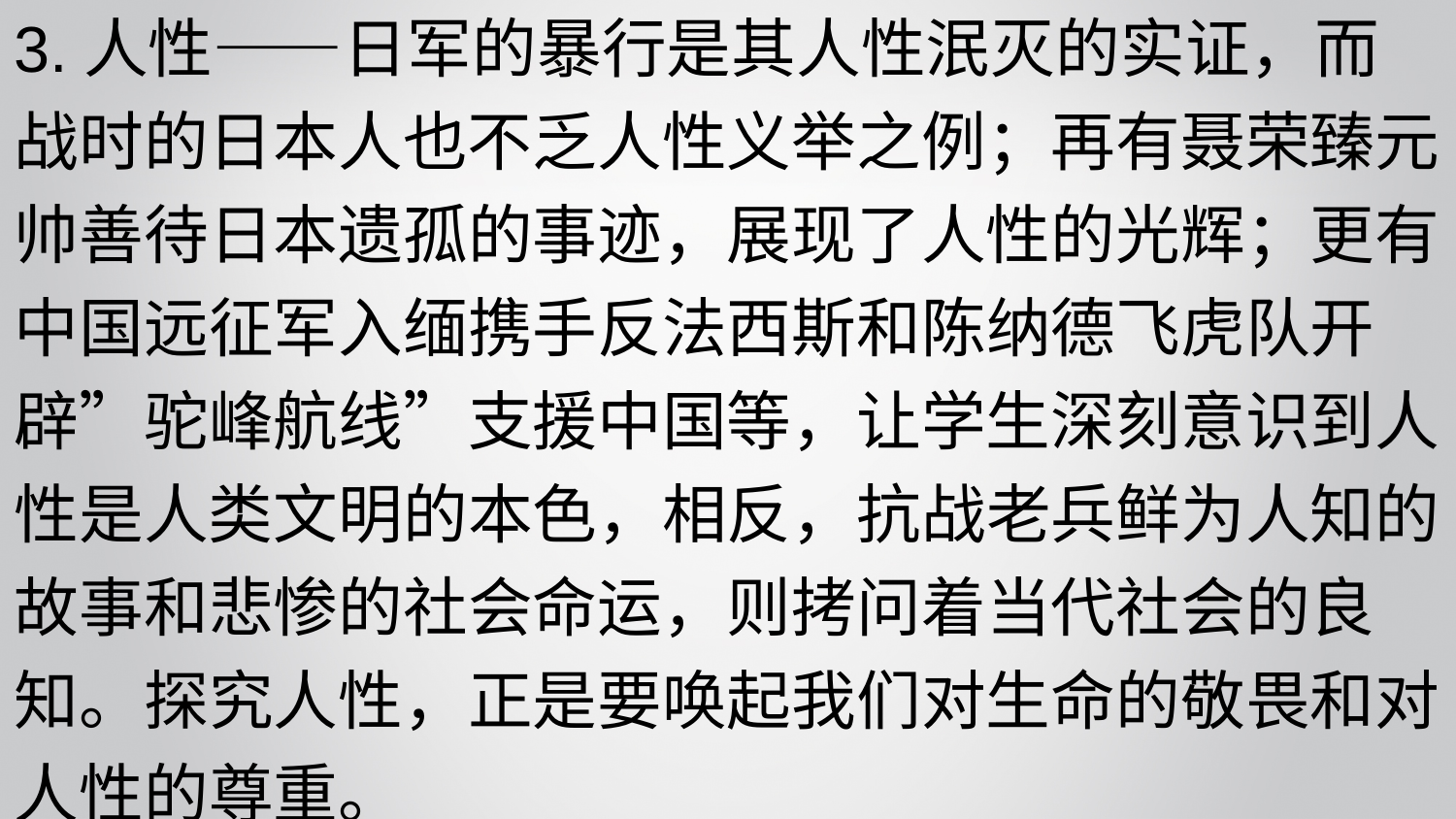

3.人性——日军的暴行是其人性泯灭的实证，而战时的日本人也不乏人性义举之例；再有聂荣臻元帅善待日本遗孤的事迹，展现了人性的光辉；更有中国远征军入缅携手反法西斯和陈纳德飞虎队开辟”驼峰航线”支援中国等，让学生深刻意识到人性是人类文明的本色，相反，抗战老兵鲜为人知的故事和悲惨的社会命运，则拷问着当代社会的良知。探究人性，正是要唤起我们对生命的敬畏和对人性的尊重。